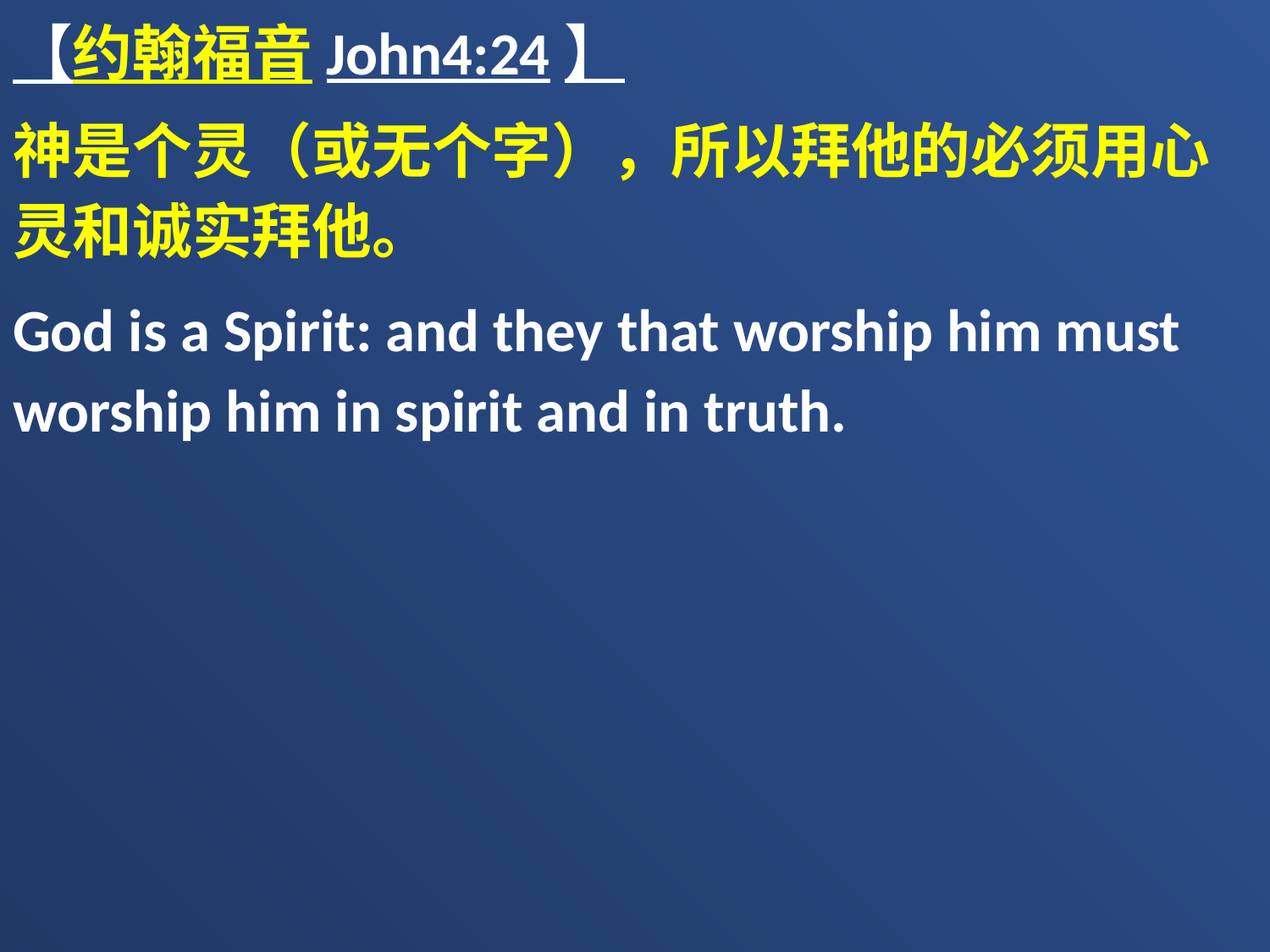

【约翰福音John4:24】
神是个灵（或无个字），所以拜他的必须用心灵和诚实拜他。
God is a Spirit: and they that worship him must worship him in spirit and in truth.